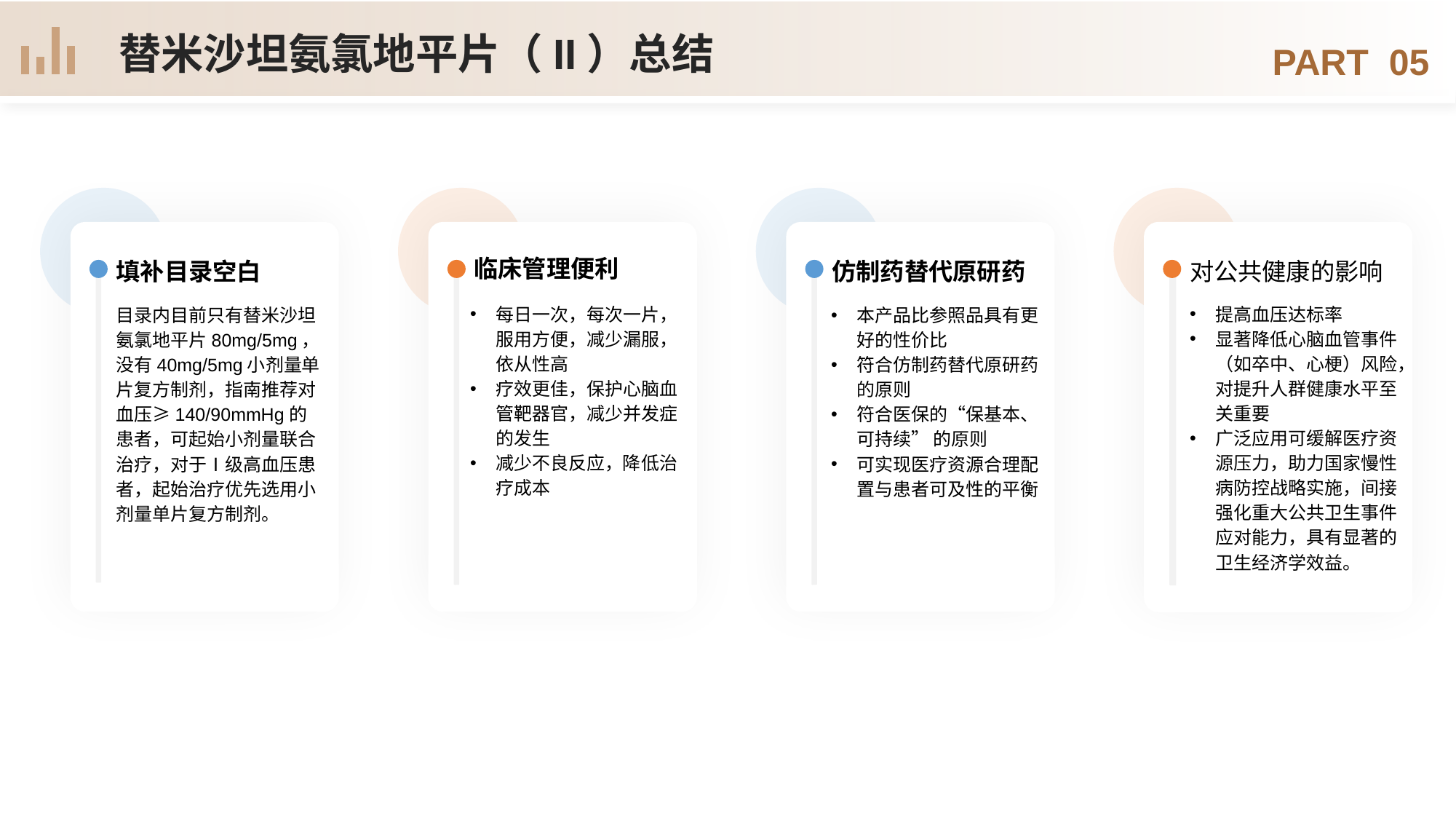

替米沙坦氨氯地平片（II）总结
PART  05

填补目录空白

目录内目前只有替米沙坦氨氯地平片80mg/5mg，没有40mg/5mg小剂量单片复方制剂，指南推荐对血压≥140/90mmHg的患者，可起始小剂量联合治疗，对于Ⅰ级高血压患者，起始治疗优先选用小剂量单片复方制剂。

临床管理便利

每日一次，每次一片，服用方便，减少漏服，依从性高
疗效更佳，保护心脑血管靶器官，减少并发症的发生
减少不良反应，降低治疗成本

仿制药替代原研药

本产品比参照品具有更好的性价比
符合仿制药替代原研药的原则
符合医保的“保基本、可持续” 的原则
可实现医疗资源合理配置与患者可及性的平衡

对公共健康的影响

提高血压达标率
显著降低心脑血管事件（如卒中、心梗）风险，对提升人群健康水平至关重要
广泛应用可缓解医疗资源压力，助力国家慢性病防控战略实施，间接强化重大公共卫生事件应对能力，具有显著的卫生经济学效益。